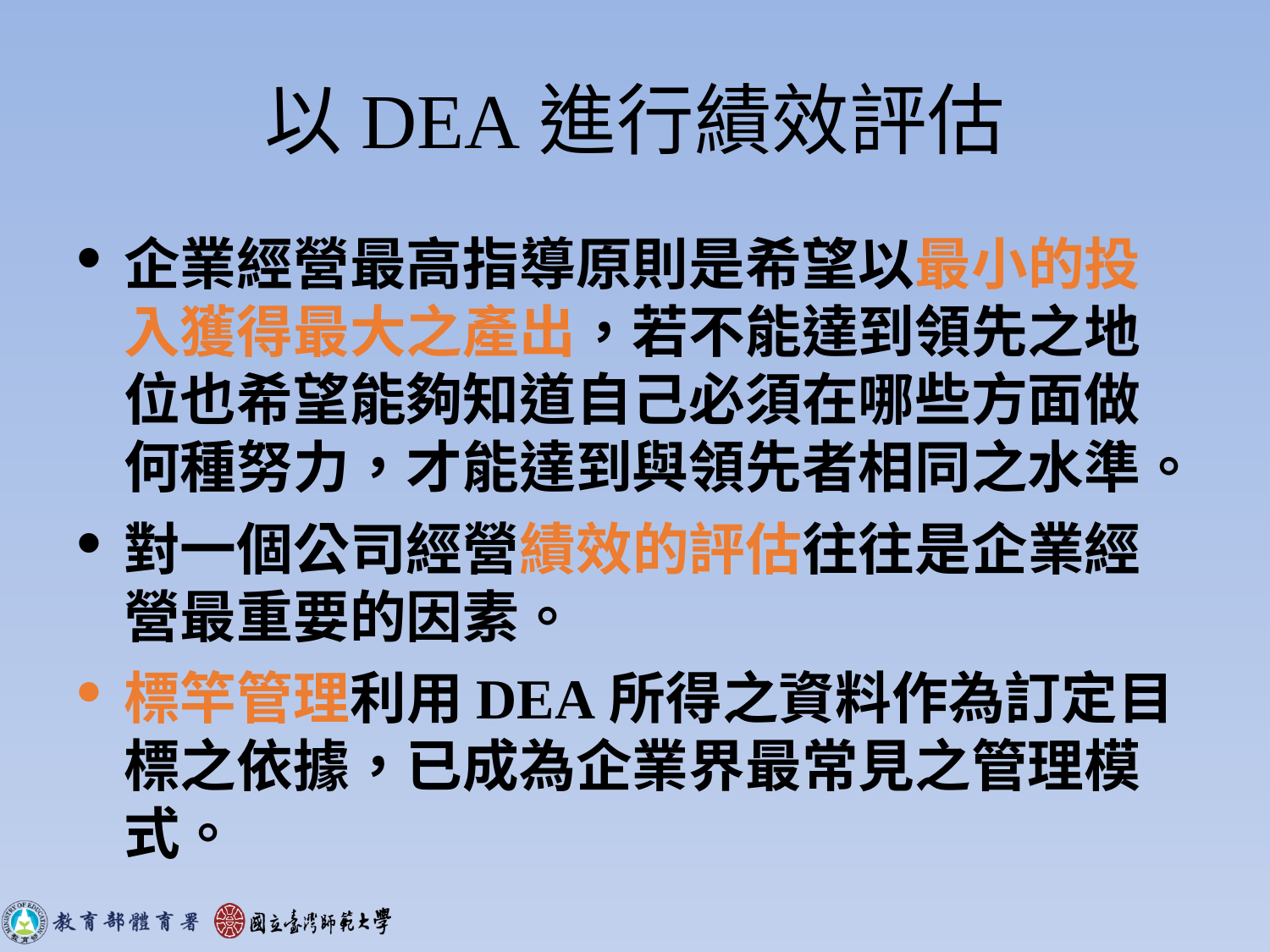

# 以DEA進行績效評估
企業經營最高指導原則是希望以最小的投入獲得最大之產出，若不能達到領先之地位也希望能夠知道自己必須在哪些方面做何種努力，才能達到與領先者相同之水準。
對一個公司經營績效的評估往往是企業經營最重要的因素。
標竿管理利用DEA所得之資料作為訂定目標之依據，已成為企業界最常見之管理模式。